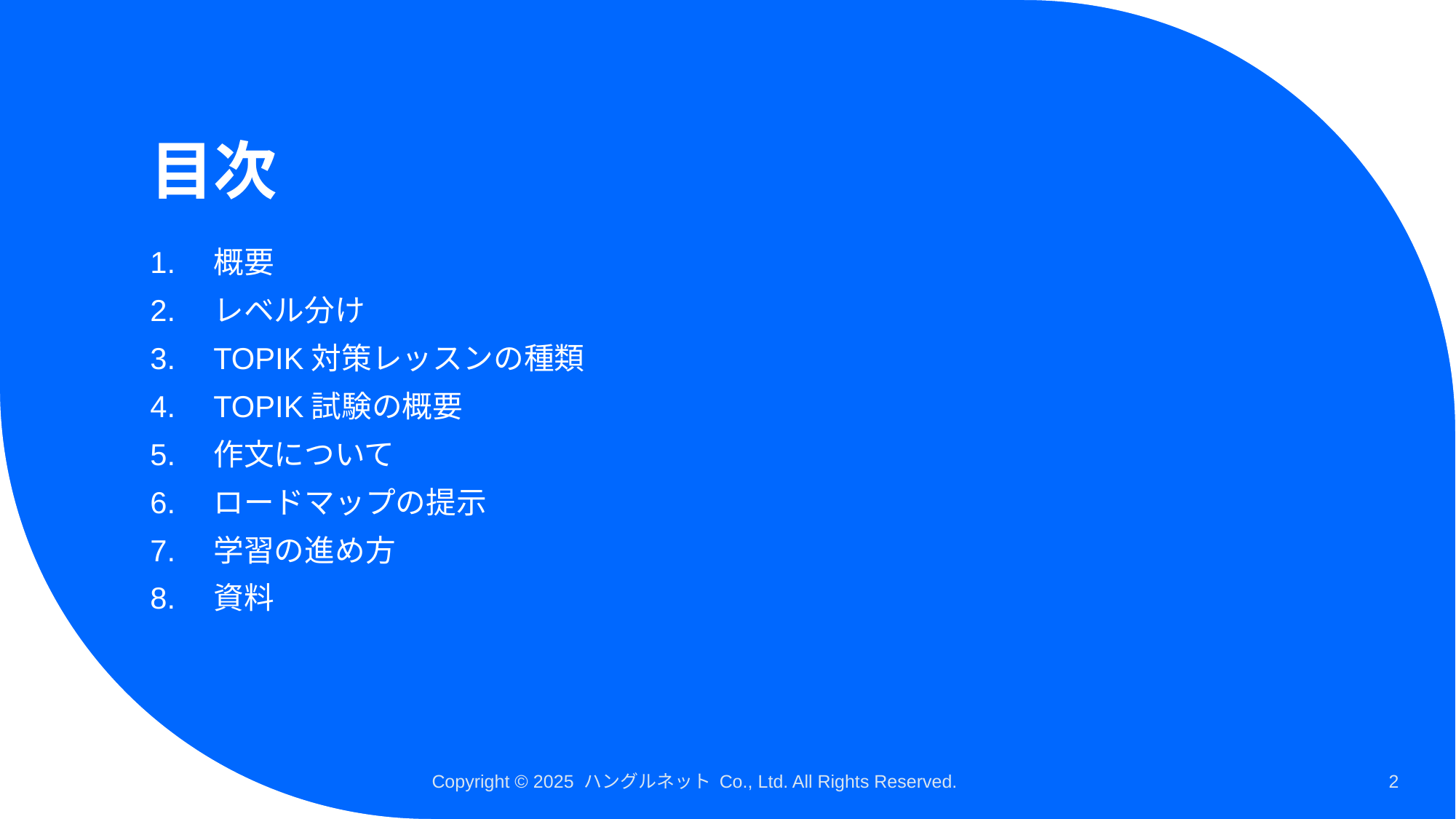

# 目次
概要
レベル分け
TOPIK対策レッスンの種類
TOPIK試験の概要
作文について
ロードマップの提示
学習の進め方
資料
Copyright © 2025 ハングルネット Co., Ltd. All Rights Reserved.
2